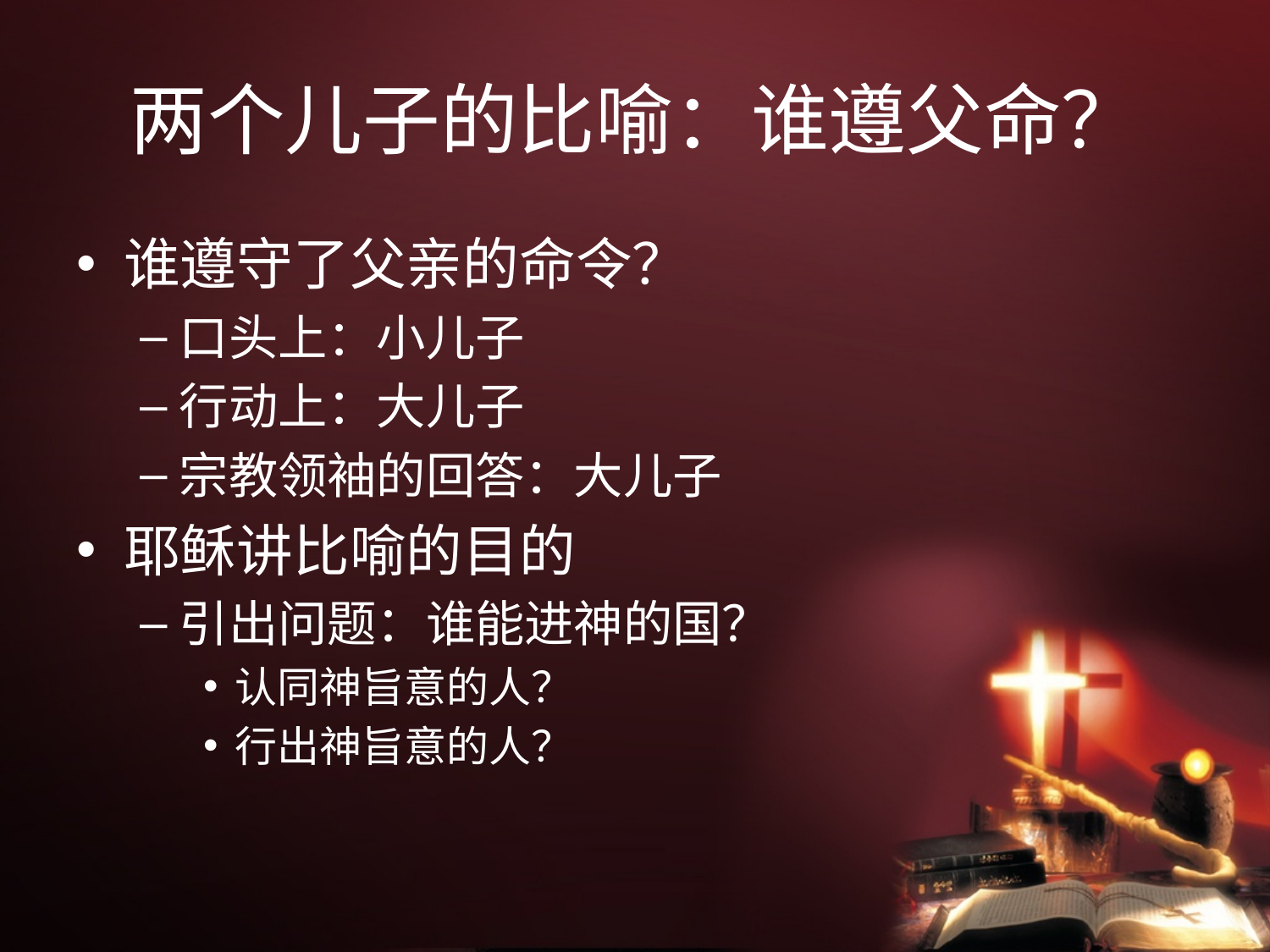

# 两个儿子的比喻：谁遵父命？
谁遵守了父亲的命令？
口头上：小儿子
行动上：大儿子
宗教领袖的回答：大儿子
耶稣讲比喻的目的
引出问题：谁能进神的国？
认同神旨意的人？
行出神旨意的人？